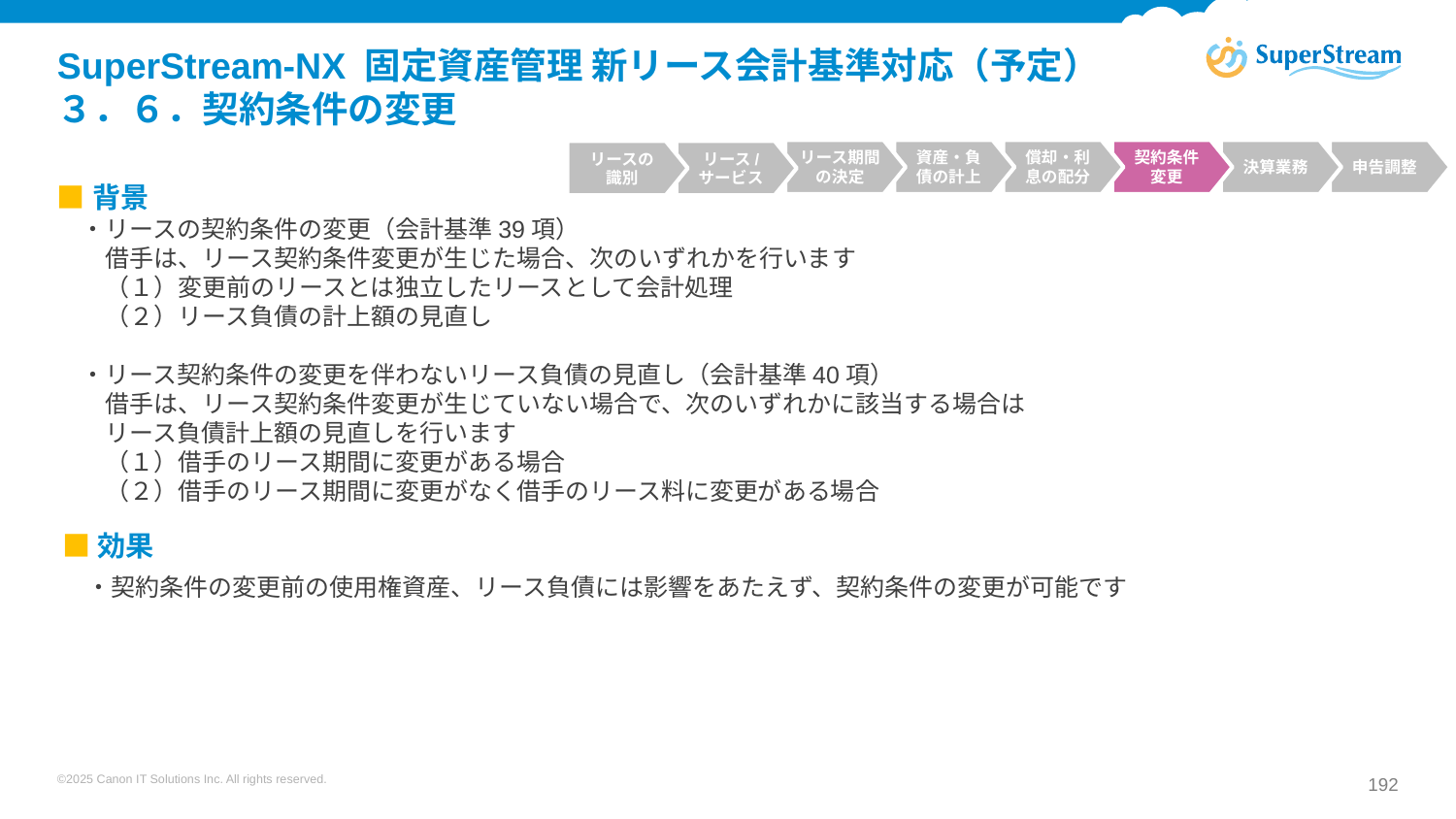

# SuperStream-NX 固定資産管理 新リース会計基準対応（予定） ３．６．契約条件の変更
リース期間の決定
資産・負債の計上
償却・利息の配分
契約条件
変更
決算業務
申告調整
リースの
識別
リース/
サービス
■背景
　・リースの契約条件の変更（会計基準39項）
　　借手は、リース契約条件変更が生じた場合、次のいずれかを行います
　　（１）変更前のリースとは独立したリースとして会計処理
　　（２）リース負債の計上額の見直し

　・リース契約条件の変更を伴わないリース負債の見直し（会計基準40項）
　　借手は、リース契約条件変更が生じていない場合で、次のいずれかに該当する場合は
　　リース負債計上額の見直しを行います
　　（１）借手のリース期間に変更がある場合
　　（２）借手のリース期間に変更がなく借手のリース料に変更がある場合
■効果
　・契約条件の変更前の使用権資産、リース負債には影響をあたえず、契約条件の変更が可能です
©2025 Canon IT Solutions Inc. All rights reserved.
192